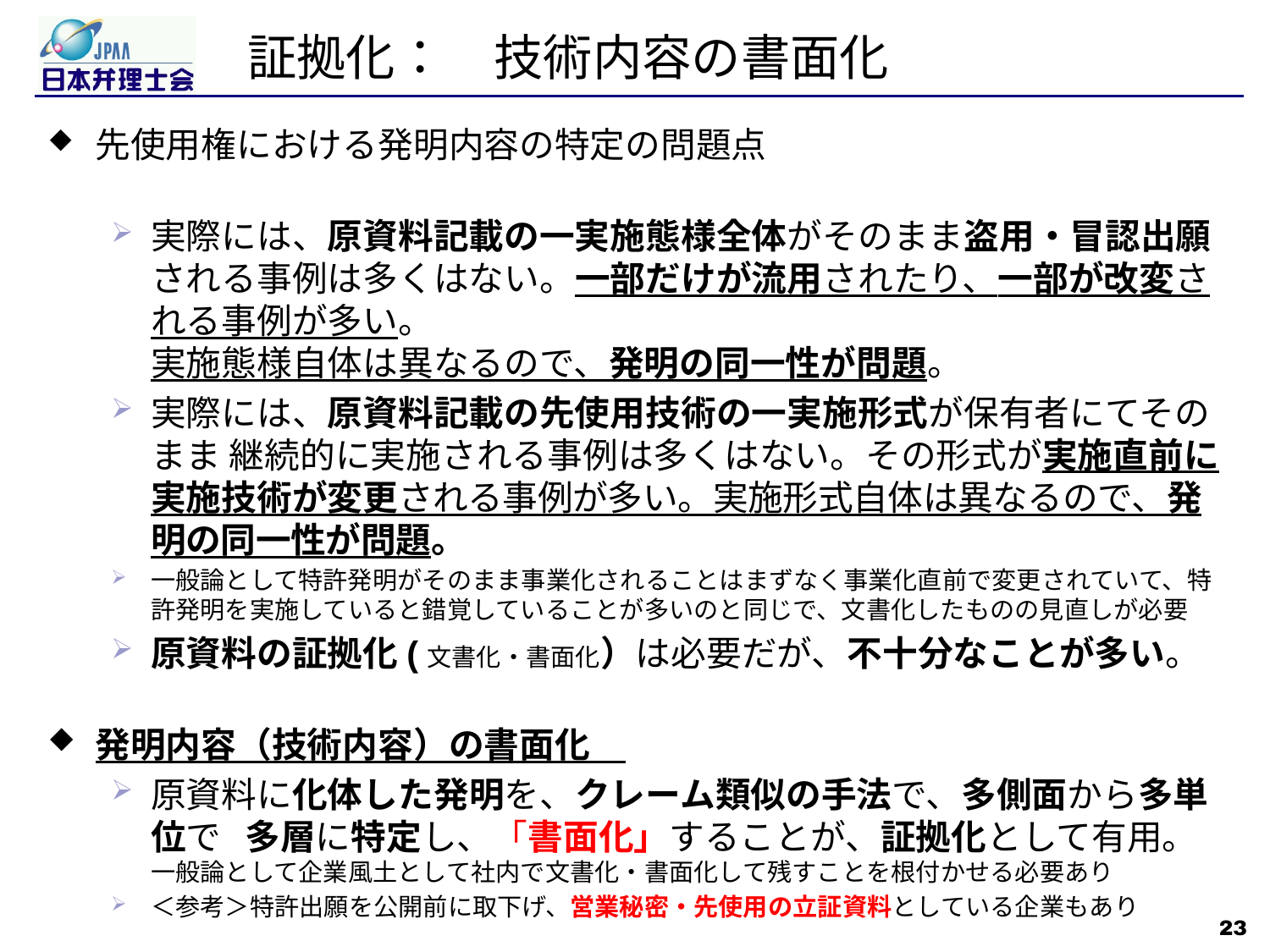

# 証拠化：　技術内容の書面化
先使用権における発明内容の特定の問題点
実際には、原資料記載の一実施態様全体がそのまま盗用・冒認出願される事例は多くはない。一部だけが流用されたり、一部が改変される事例が多い。
実施態様自体は異なるので、発明の同一性が問題。
実際には、原資料記載の先使用技術の一実施形式が保有者にてそのまま 継続的に実施される事例は多くはない。その形式が実施直前に実施技術が変更される事例が多い。実施形式自体は異なるので、発明の同一性が問題。
一般論として特許発明がそのまま事業化されることはまずなく事業化直前で変更されていて、特許発明を実施していると錯覚していることが多いのと同じで、文書化したものの見直しが必要
原資料の証拠化(文書化・書面化）は必要だが、不十分なことが多い。
発明内容（技術内容）の書面化
原資料に化体した発明を、クレーム類似の手法で、多側面から多単位で   多層に特定し、「書面化」することが、証拠化として有用。
一般論として企業風土として社内で文書化・書面化して残すことを根付かせる必要あり
＜参考＞特許出願を公開前に取下げ、営業秘密・先使用の立証資料としている企業もあり
但し、有用性・非公知性は進歩性・公知性より緩いことに留意。

23